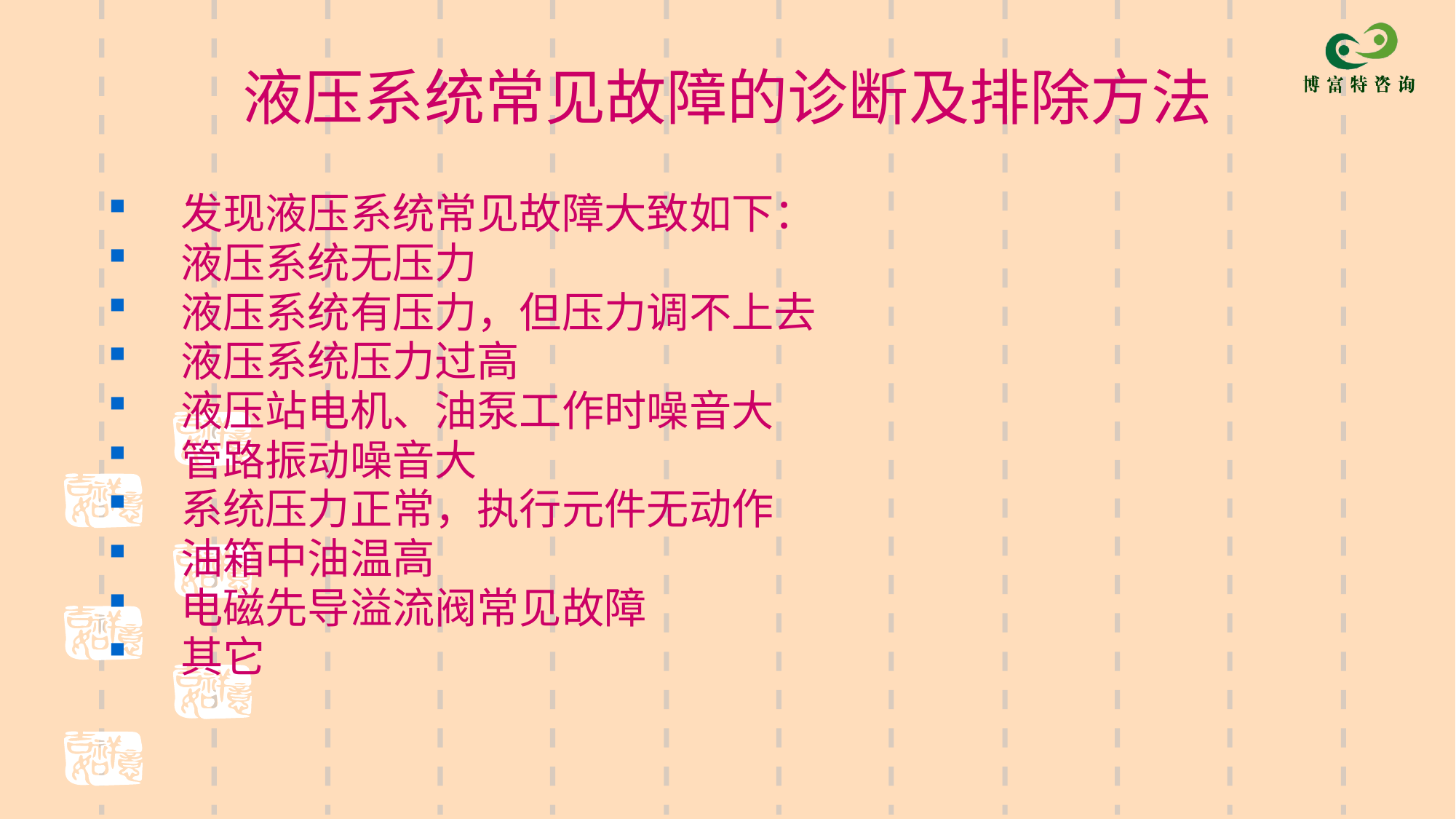

# 液压系统常见故障的诊断及排除方法
发现液压系统常见故障大致如下：
液压系统无压力
液压系统有压力，但压力调不上去
液压系统压力过高
液压站电机、油泵工作时噪音大
管路振动噪音大
系统压力正常，执行元件无动作
油箱中油温高
电磁先导溢流阀常见故障
其它